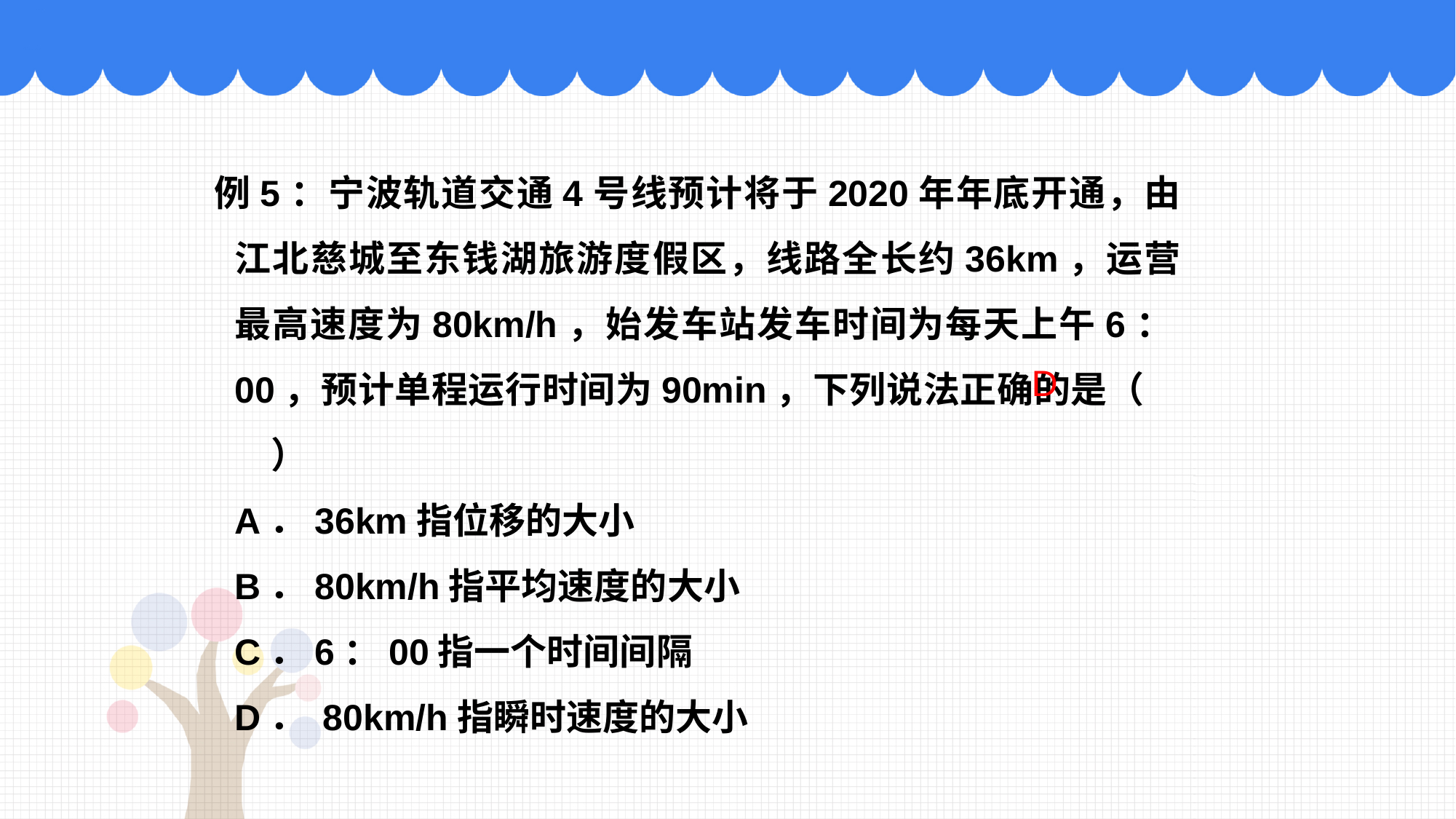

例5：宁波轨道交通4号线预计将于2020年年底开通，由江北慈城至东钱湖旅游度假区，线路全长约36km，运营最高速度为80km/h，始发车站发车时间为每天上午6：00，预计单程运行时间为90min，下列说法正确的是（　　）
A．36km指位移的大小
B．80km/h指平均速度的大小
C．6：00指一个时间间隔
D． 80km/h指瞬时速度的大小
D